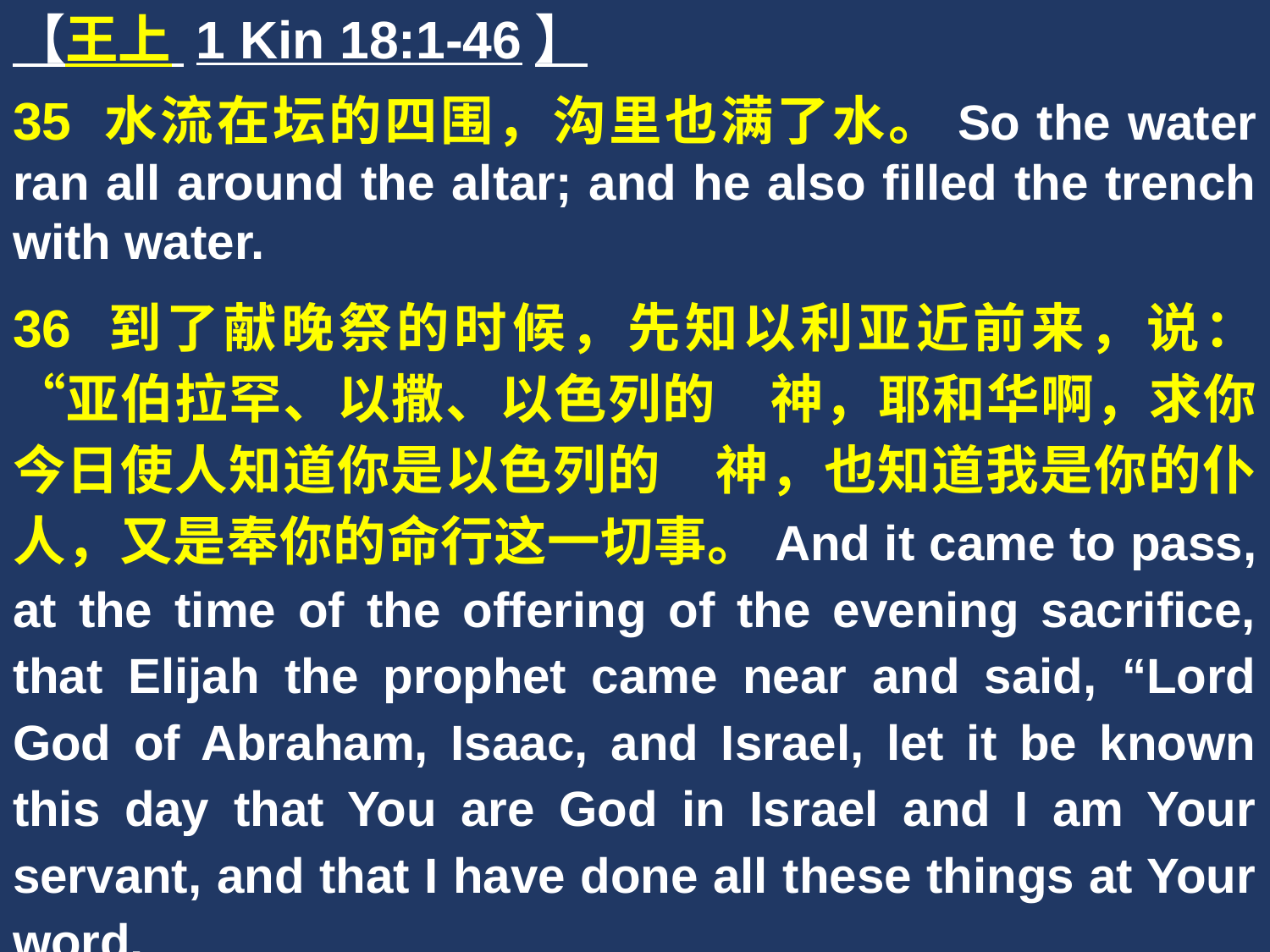

【王上 1 Kin 18:1-46】
35 水流在坛的四围，沟里也满了水。So the water ran all around the altar; and he also filled the trench with water.
36 到了献晚祭的时候，先知以利亚近前来，说：“亚伯拉罕、以撒、以色列的　神，耶和华啊，求你今日使人知道你是以色列的　神，也知道我是你的仆人，又是奉你的命行这一切事。And it came to pass, at the time of the offering of the evening sacrifice, that Elijah the prophet came near and said, “Lord God of Abraham, Isaac, and Israel, let it be known this day that You are God in Israel and I am Your servant, and that I have done all these things at Your word.